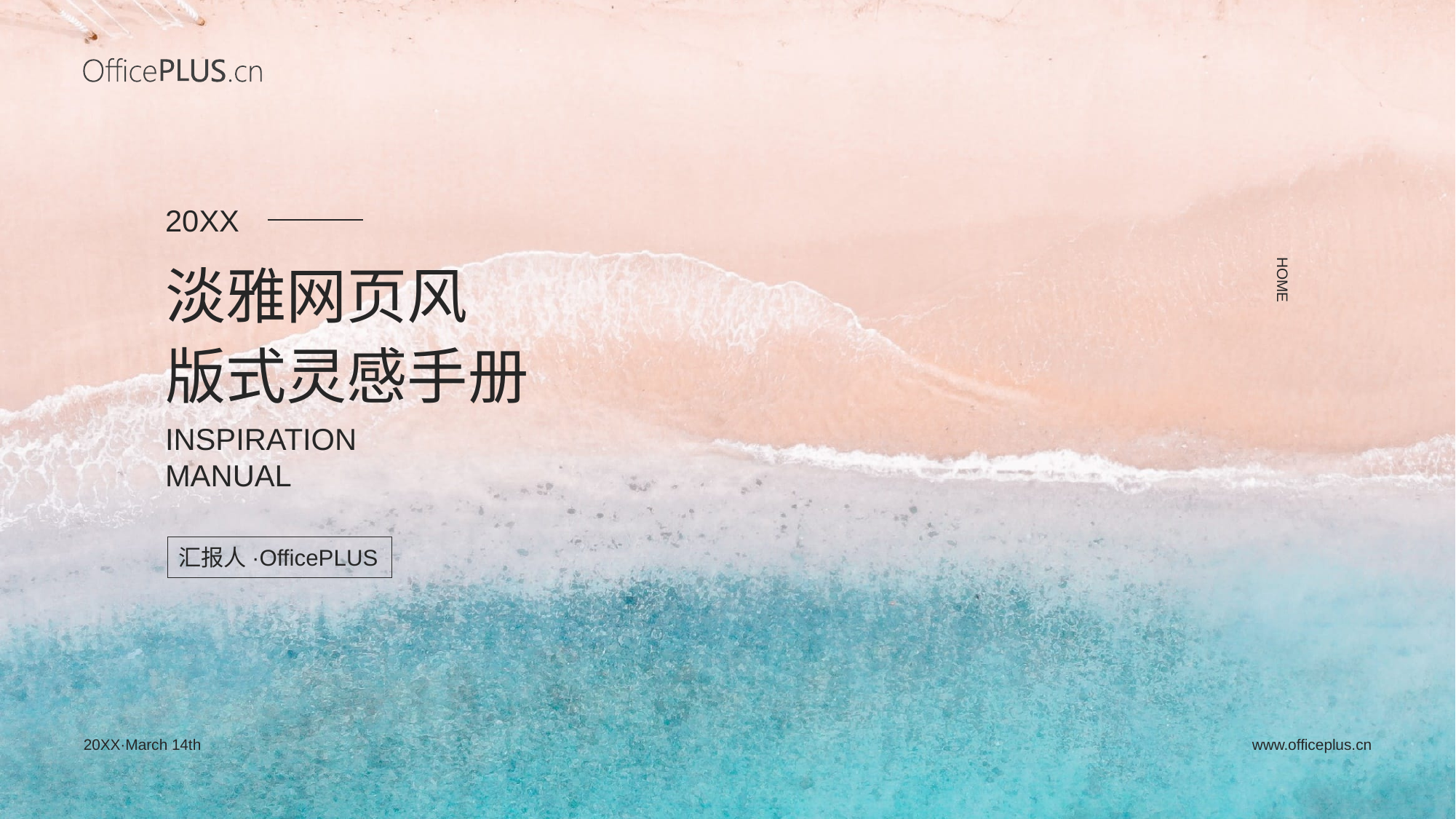

20XX
淡雅网页风
版式灵感手册
inspiration manual
汇报人·OfficePLUS
20XX·March 14th